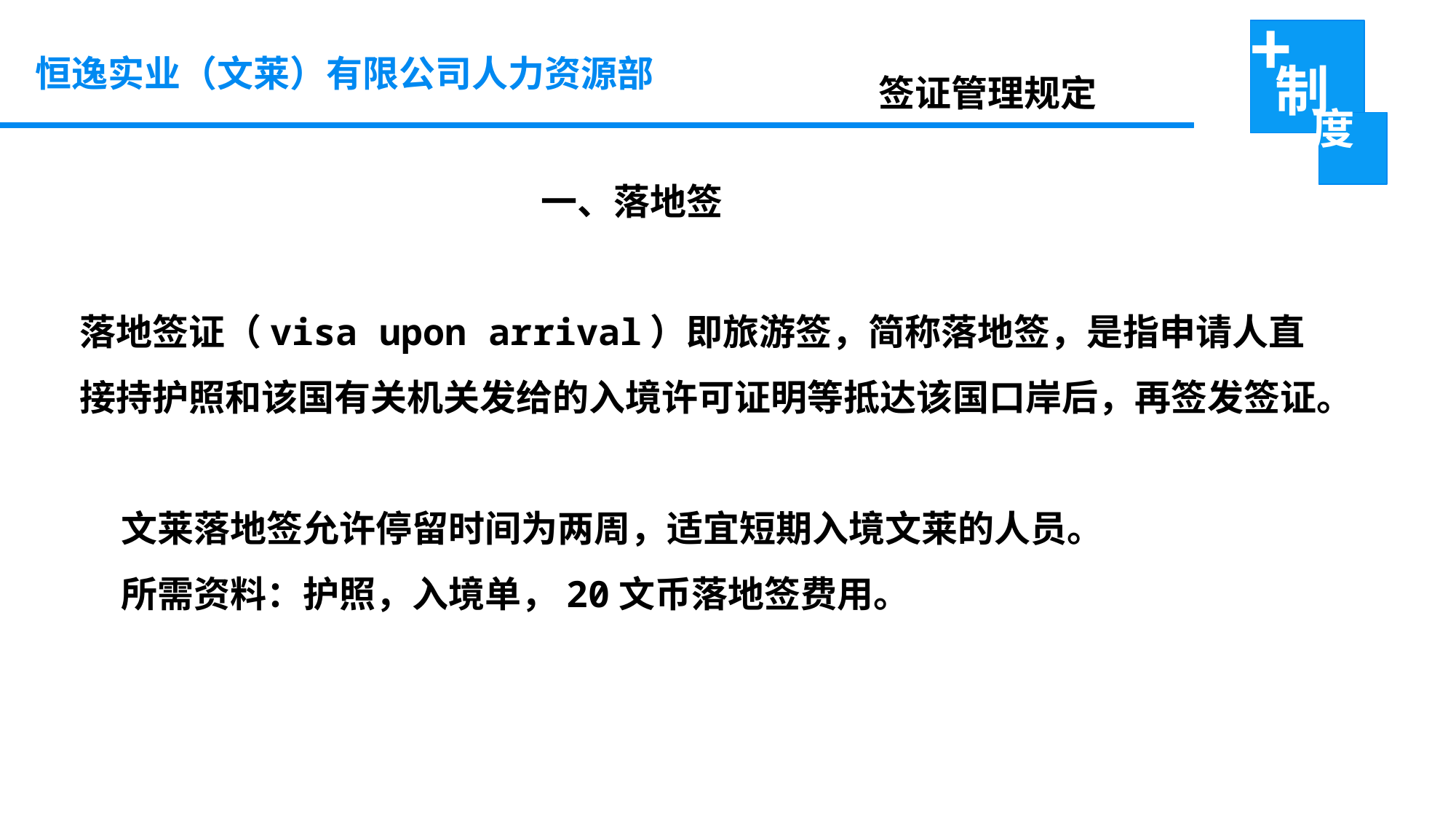

恒逸实业（文莱）有限公司人力资源部
签证管理规定
 一、落地签
落地签证（visa upon arrival）即旅游签，简称落地签，是指申请人直接持护照和该国有关机关发给的入境许可证明等抵达该国口岸后，再签发签证。

    文莱落地签允许停留时间为两周，适宜短期入境文莱的人员。
    所需资料：护照，入境单，20文币落地签费用。